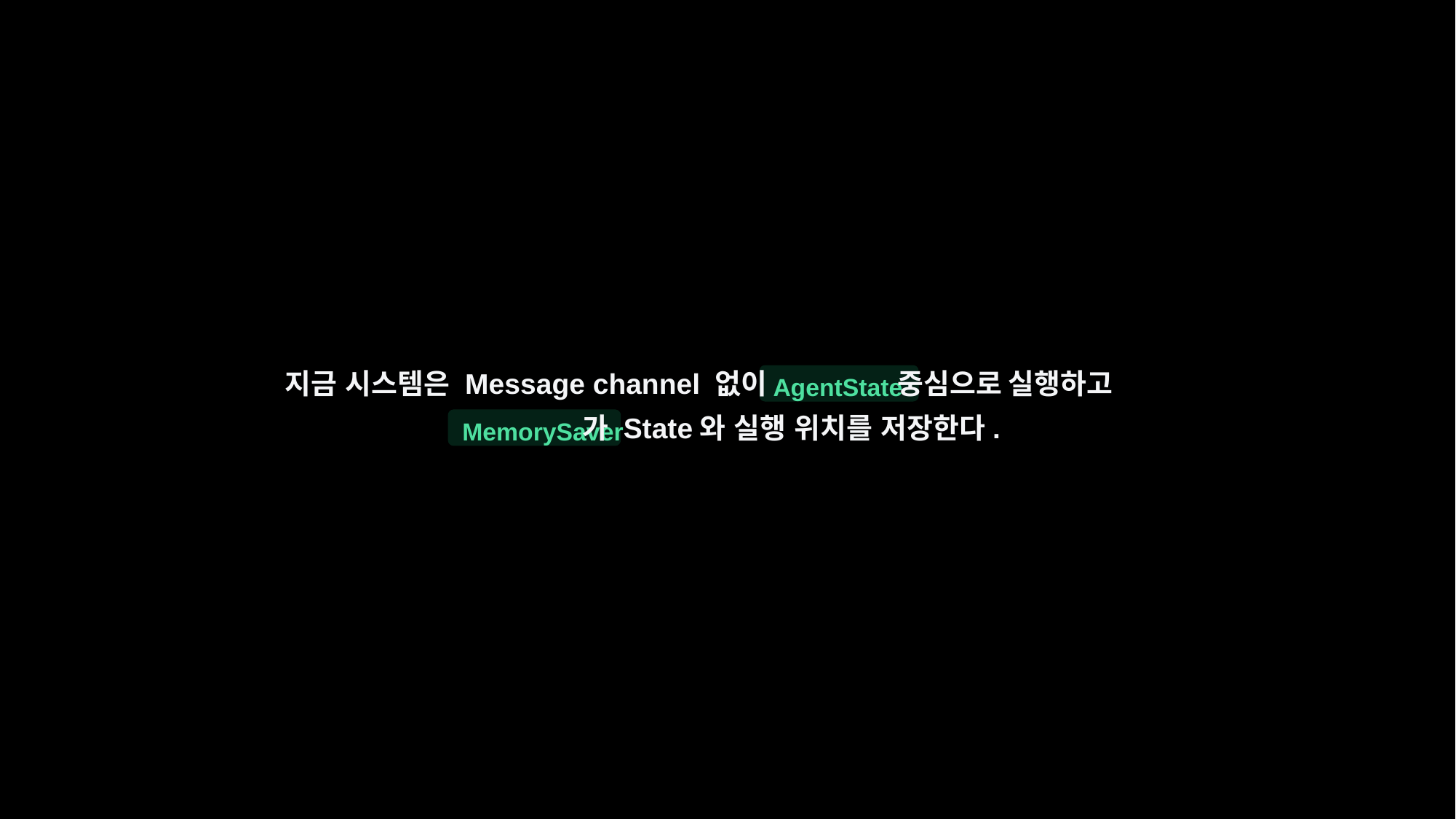

지금 시스템은 Message channel 없이
 중심으로 실행하고
AgentState

가 State와 실행 위치를 저장한다.
MemorySaver